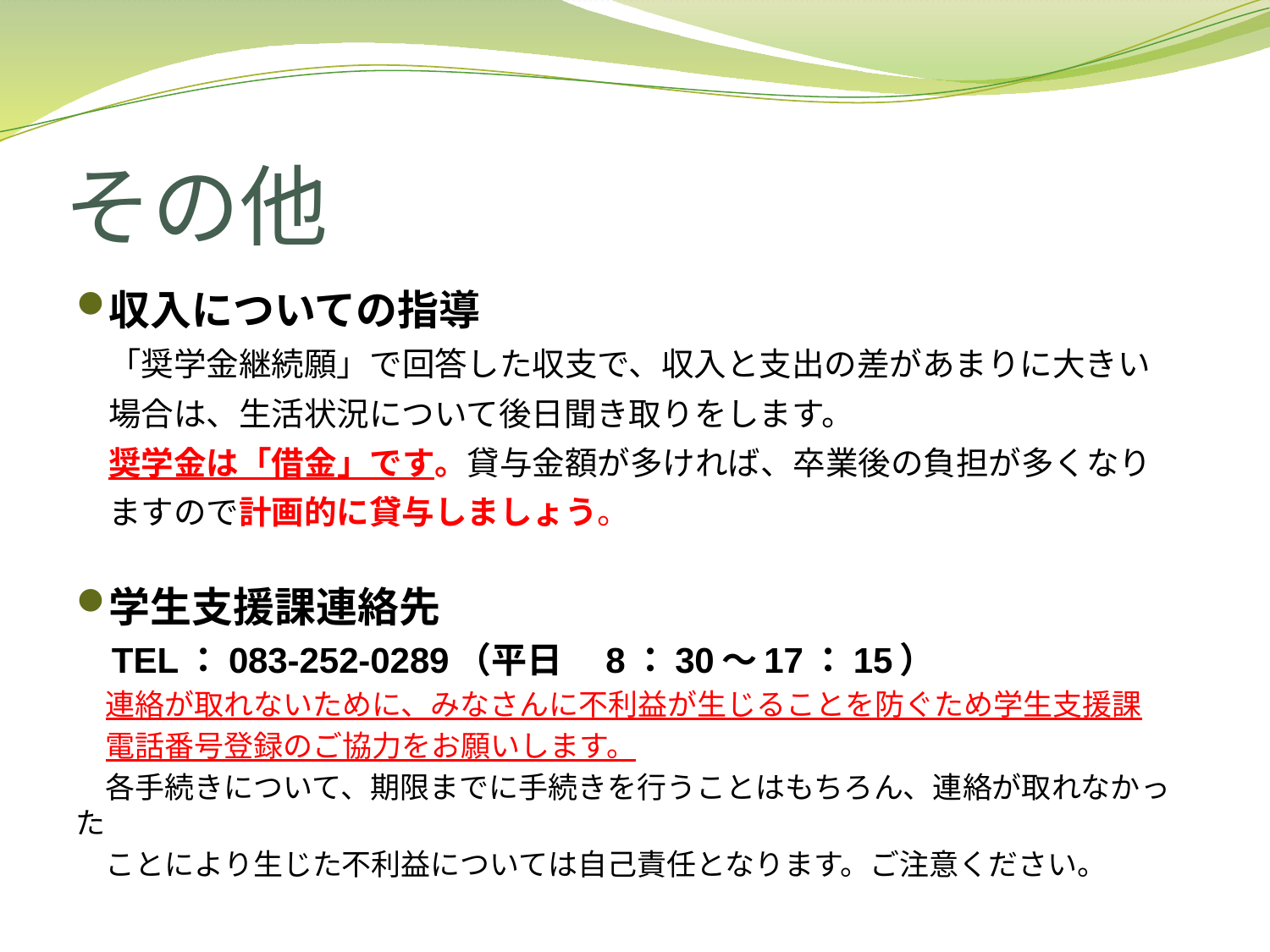

# その他
収入についての指導
　「奨学金継続願」で回答した収支で、収入と支出の差があまりに大きい
　場合は、生活状況について後日聞き取りをします。
　奨学金は「借金」です。貸与金額が多ければ、卒業後の負担が多くなり
　ますので計画的に貸与しましょう。

学生支援課連絡先
　TEL：083-252-0289（平日　8：30～17：15）
　連絡が取れないために、みなさんに不利益が生じることを防ぐため学生支援課
　電話番号登録のご協力をお願いします。
　各手続きについて、期限までに手続きを行うことはもちろん、連絡が取れなかった
　ことにより生じた不利益については自己責任となります。ご注意ください。